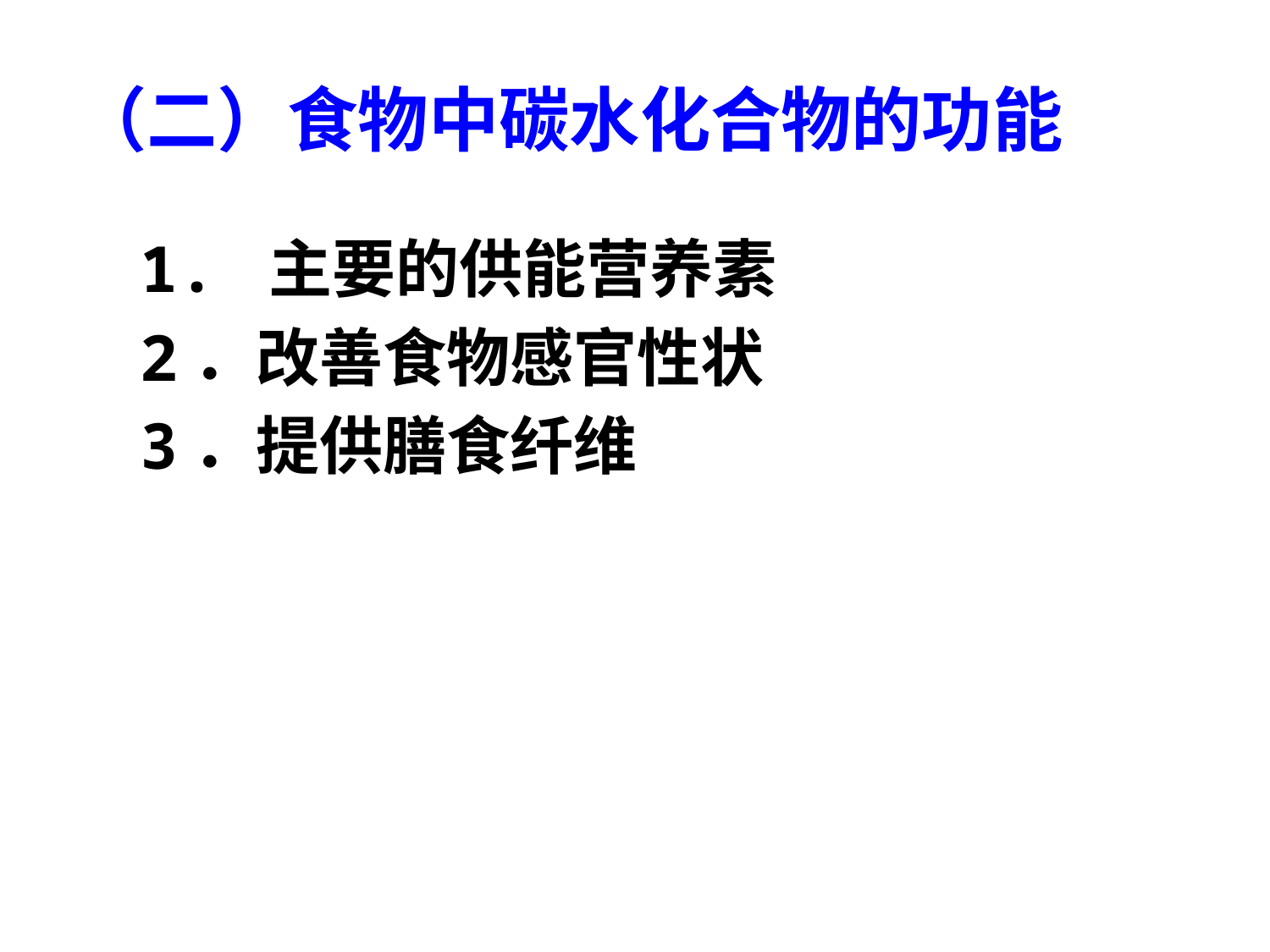

# （二）食物中碳水化合物的功能
1. 主要的供能营养素
2．改善食物感官性状
3．提供膳食纤维